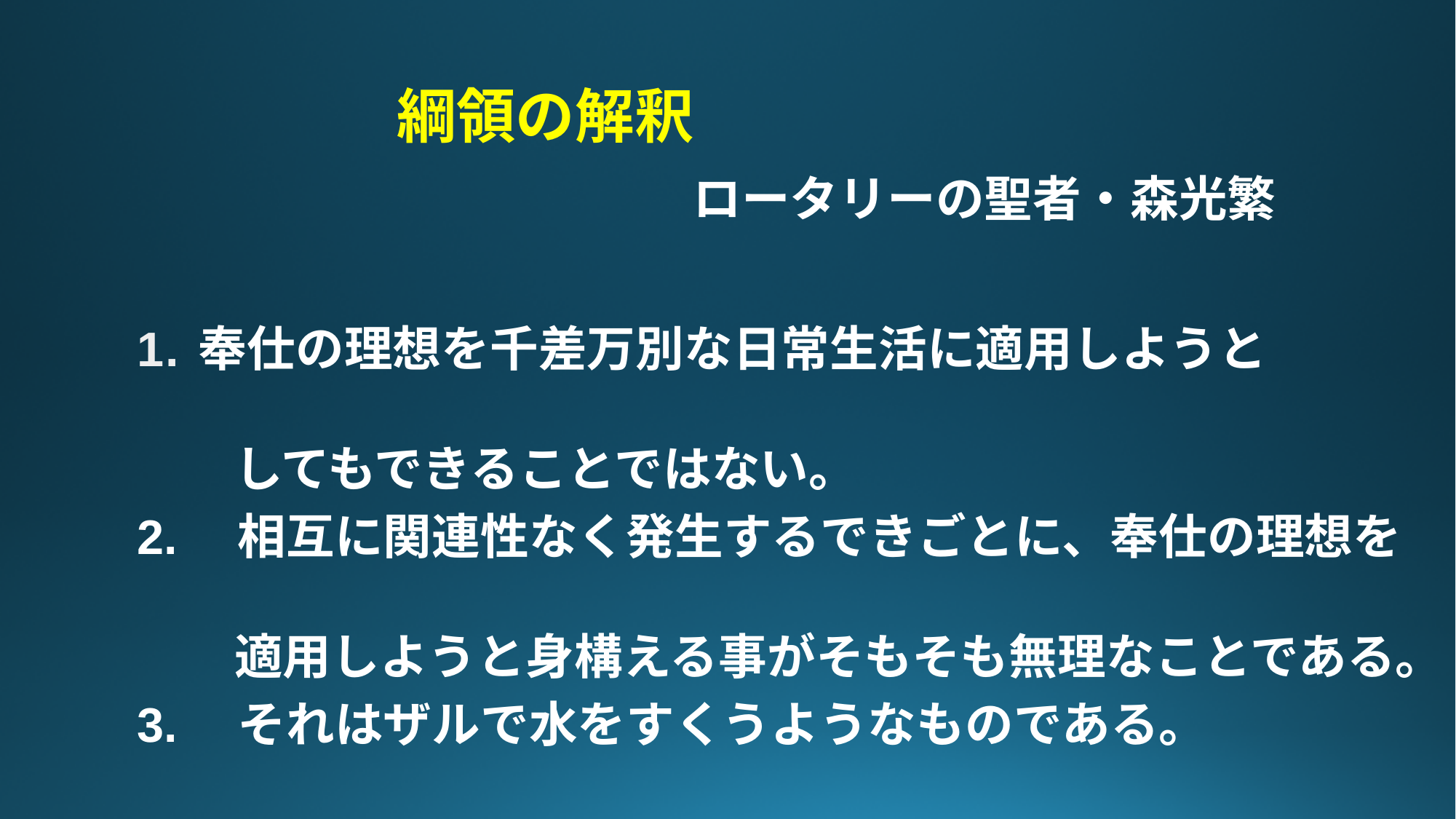

# 綱領の解釈 　　　　　　　　ロータリーの聖者・森光繁
奉仕の理想を千差万別な日常生活に適用しようと
　　してもできることではない。
2.　相互に関連性なく発生するできごとに、奉仕の理想を
　　適用しようと身構える事がそもそも無理なことである。
3.　それはザルで水をすくうようなものである。